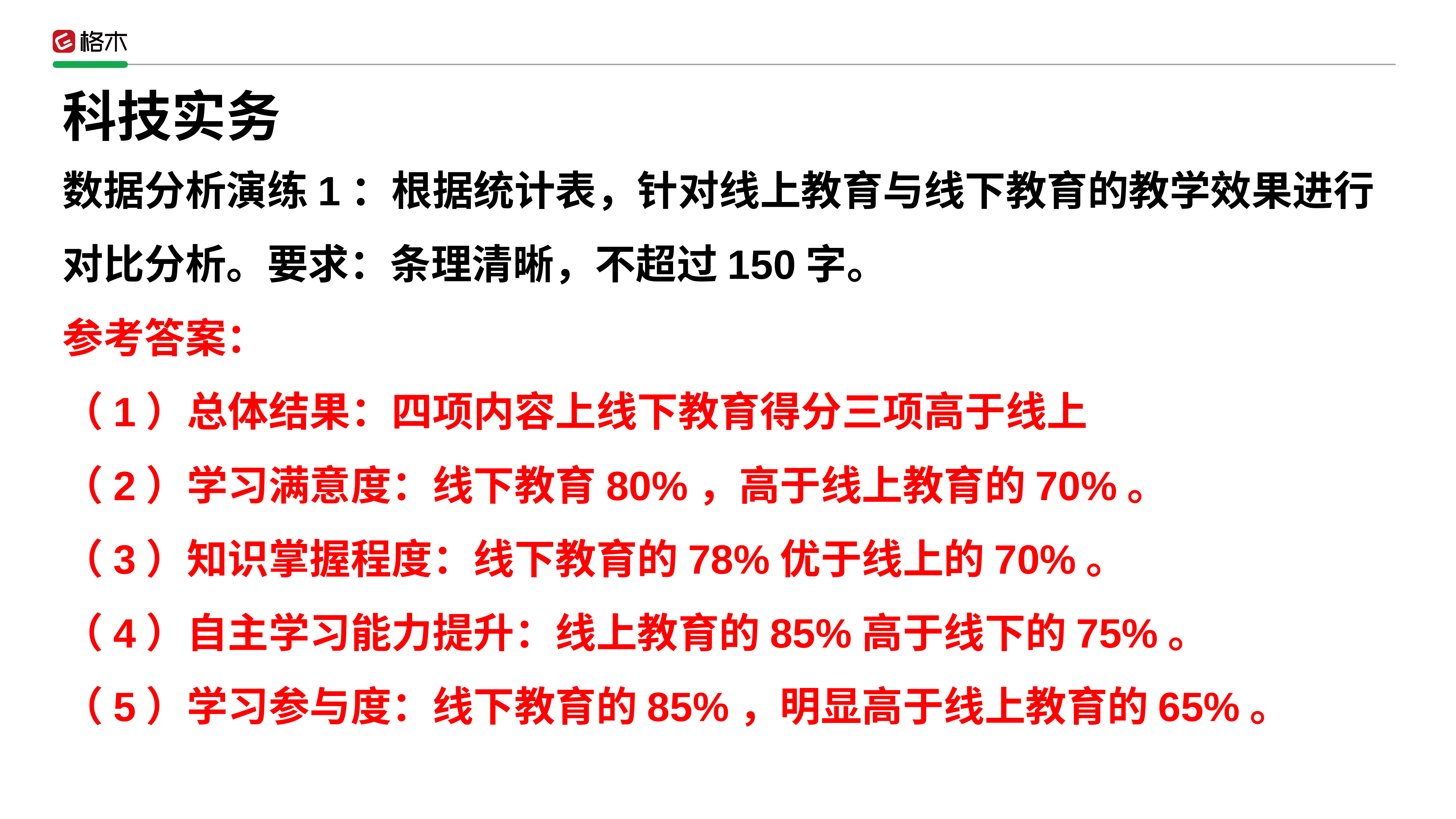

科技实务
数据分析演练1：根据统计表，针对线上教育与线下教育的教学效果进行对比分析。要求：条理清晰，不超过150字。
参考答案：
（1）总体结果：四项内容上线下教育得分三项高于线上
（2）学习满意度：线下教育80%，高于线上教育的70%。
（3）知识掌握程度：线下教育的78%优于线上的70%。
（4）自主学习能力提升：线上教育的85%高于线下的75%。
（5）学习参与度：线下教育的85%，明显高于线上教育的65%。